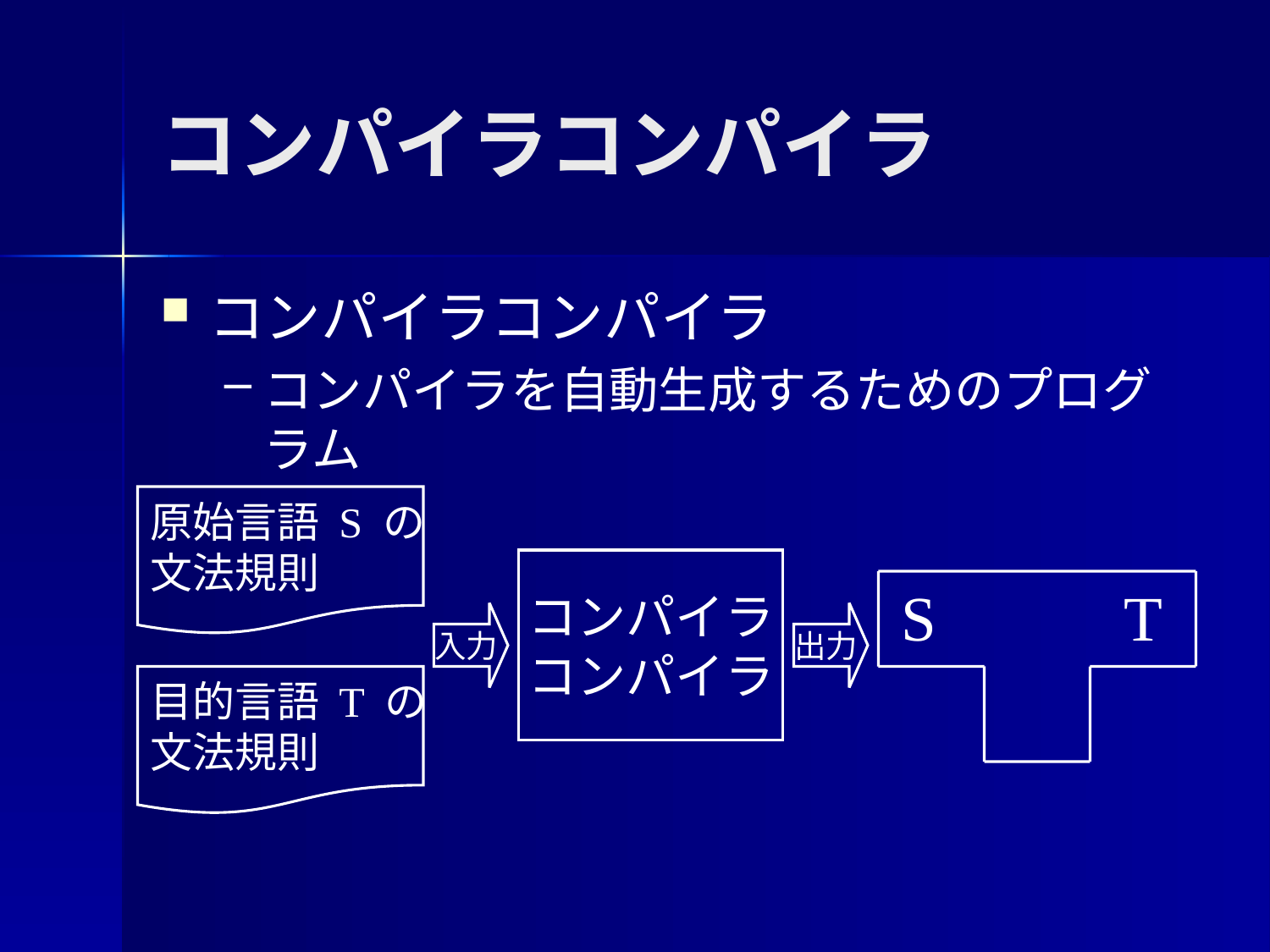

コンパイラコンパイラ
コンパイラコンパイラ
コンパイラを自動生成するためのプログラム
原始言語 S の
文法規則
コンパイラ
コンパイラ

S
T

入力
出力
目的言語 T の
文法規則